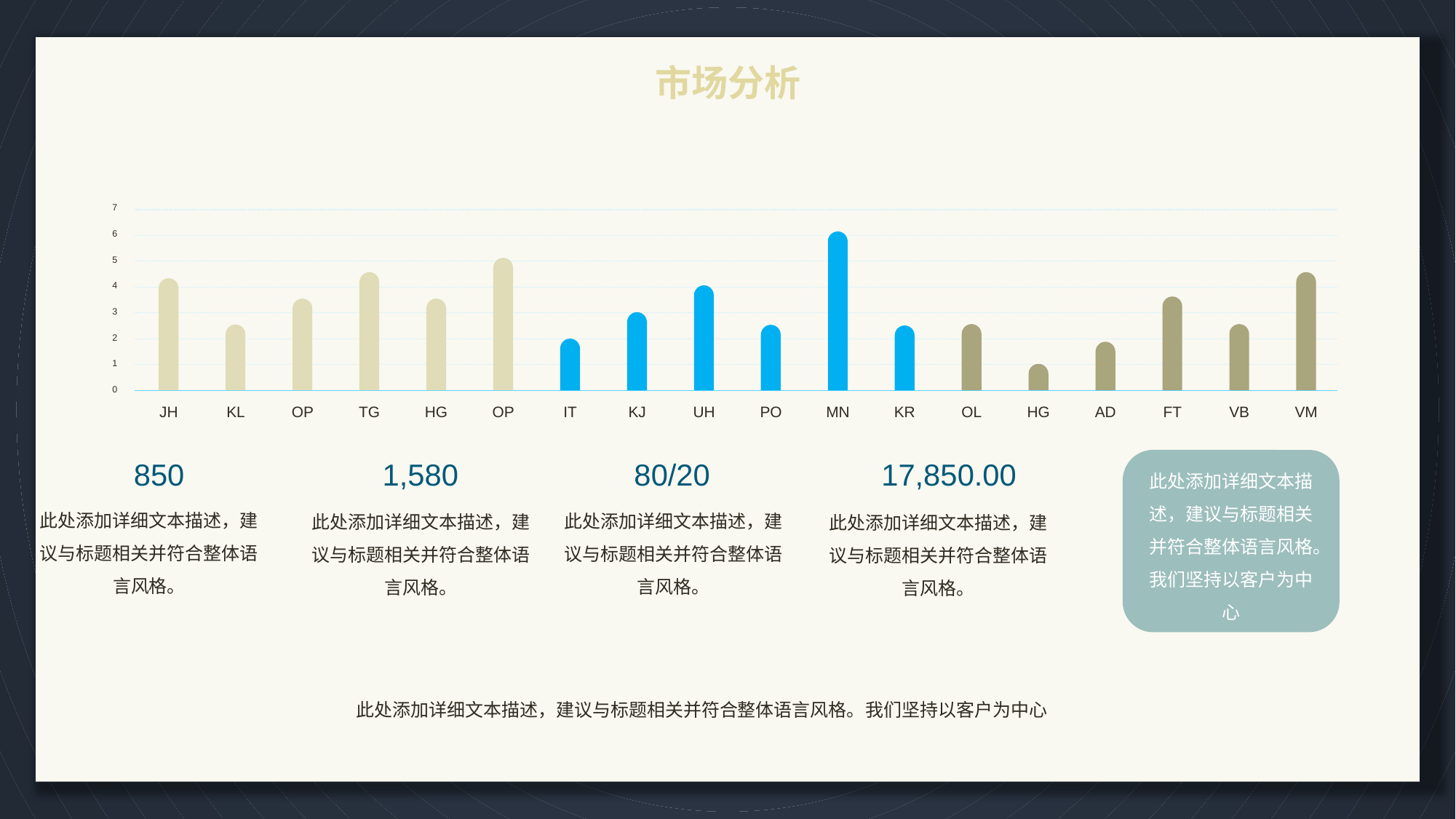

# 市场分析
7
6

5

4

3

2

1

0
JH
KL
OP
TG
HG
OP
IT
KJ
UH
PO
MN
KR
OL
HG
AD
FT
VB
VM
850
此处添加详细文本描述，建议与标题相关并符合整体语言风格。
1,580
此处添加详细文本描述，建议与标题相关并符合整体语言风格。
80/20
此处添加详细文本描述，建议与标题相关并符合整体语言风格。
17,850.00
此处添加详细文本描述，建议与标题相关并符合整体语言风格。
此处添加详细文本描述，建议与标题相关并符合整体语言风格。我们坚持以客户为中心
此处添加详细文本描述，建议与标题相关并符合整体语言风格。我们坚持以客户为中心